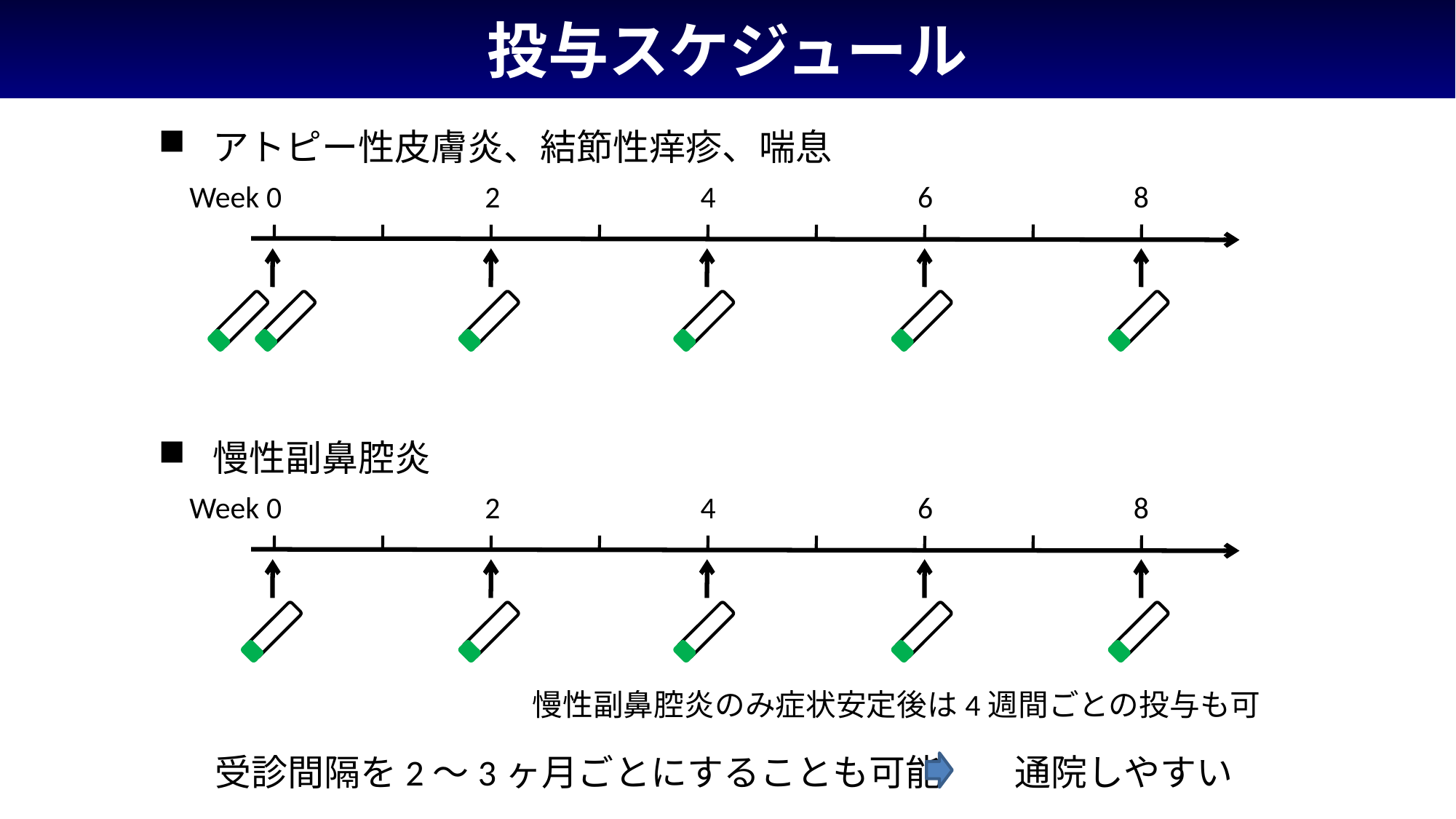

投与スケジュール
アトピー性皮膚炎、結節性痒疹、喘息
Week
0
2
4
6
8

慢性副鼻腔炎
Week
0
2
4
6
8

慢性副鼻腔炎のみ症状安定後は4週間ごとの投与も可
受診間隔を2～3ヶ月ごとにすることも可能　　通院しやすい